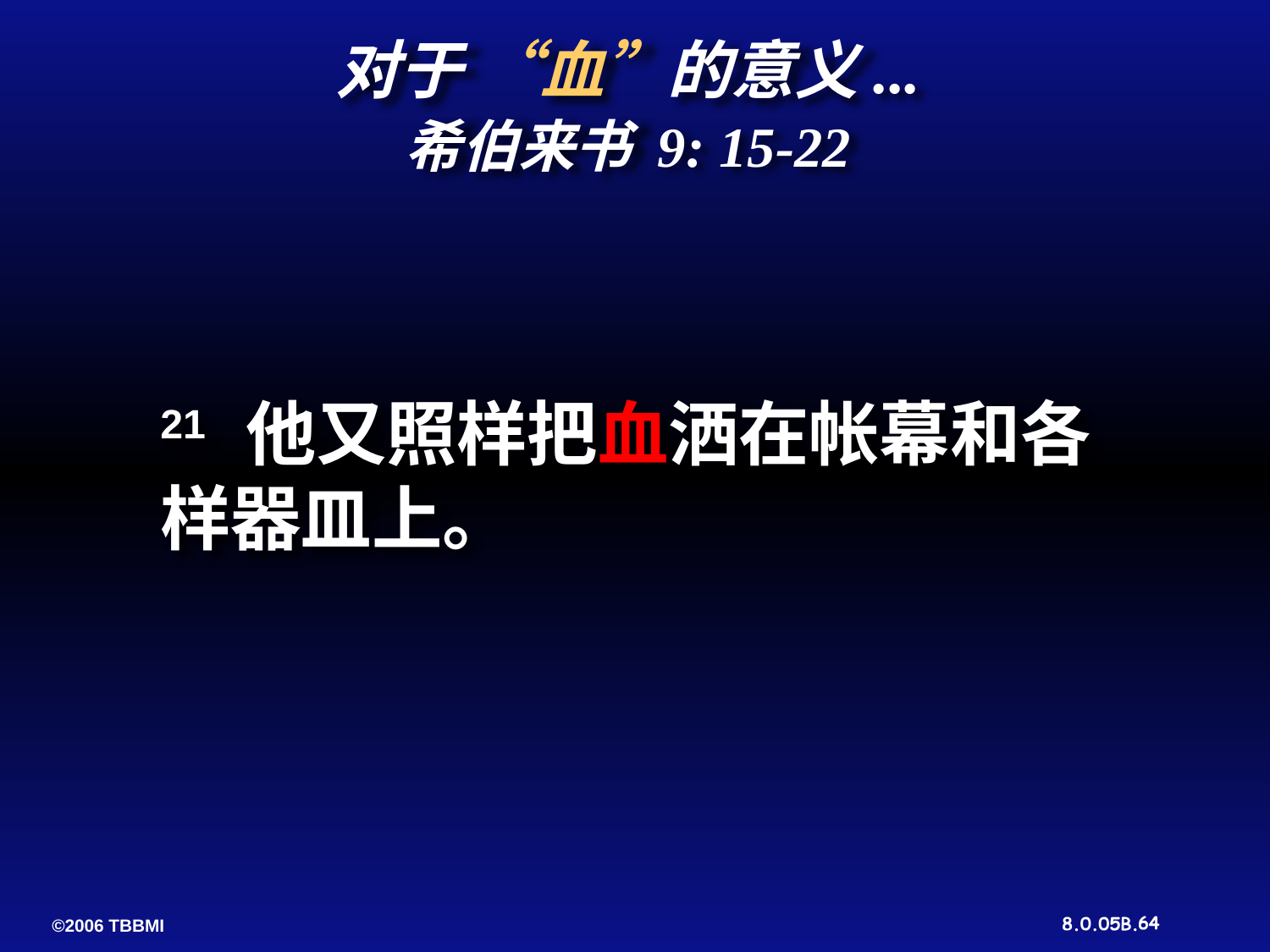

对于 “血”的意义...
希伯来书 9: 15-22

21  他又照样把血洒在帐幕和各样器皿上。

64